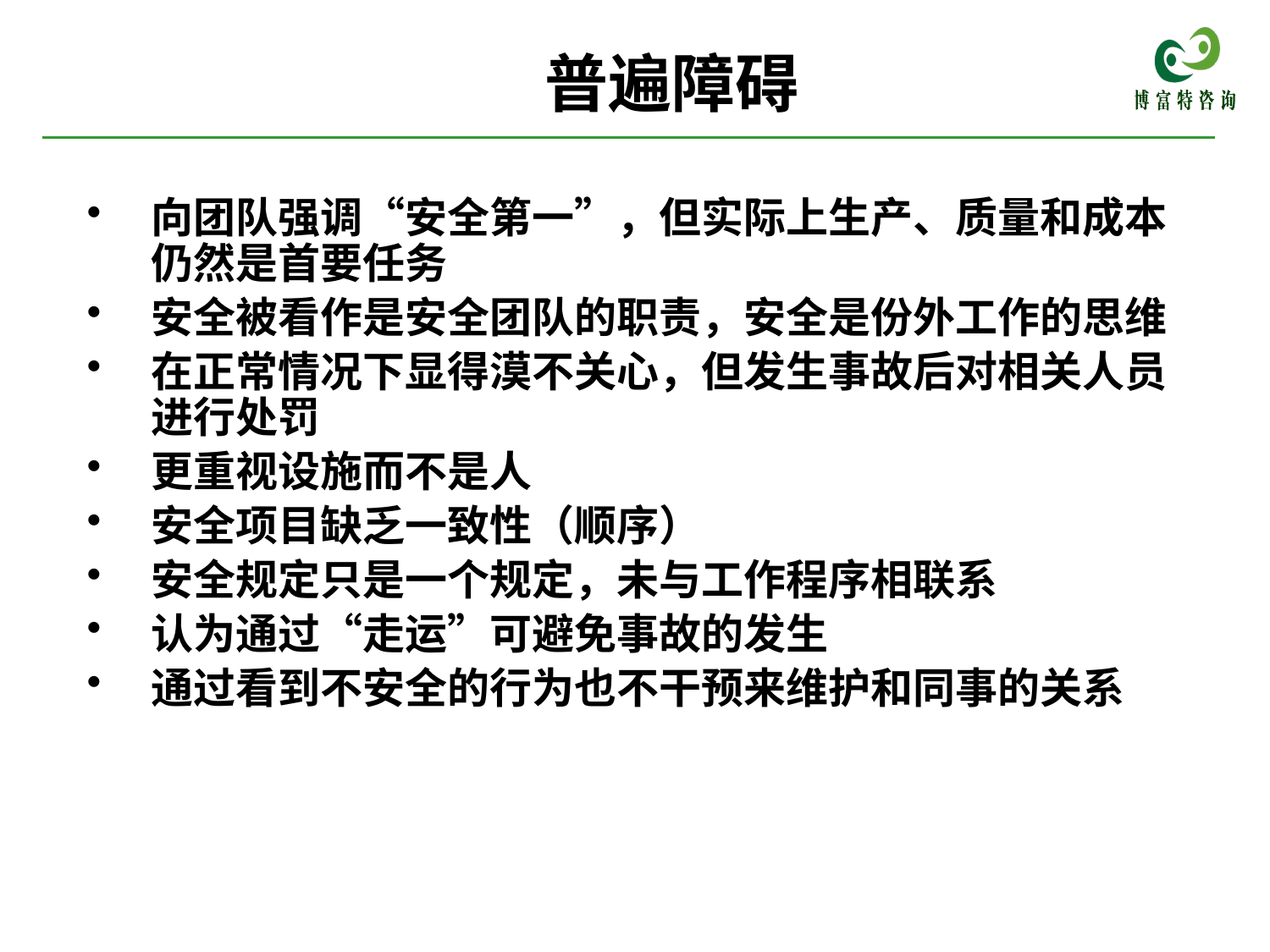

# 普遍障碍
向团队强调“安全第一”，但实际上生产、质量和成本仍然是首要任务
安全被看作是安全团队的职责，安全是份外工作的思维
在正常情况下显得漠不关心，但发生事故后对相关人员进行处罚
更重视设施而不是人
安全项目缺乏一致性（顺序）
安全规定只是一个规定，未与工作程序相联系
认为通过“走运”可避免事故的发生
通过看到不安全的行为也不干预来维护和同事的关系